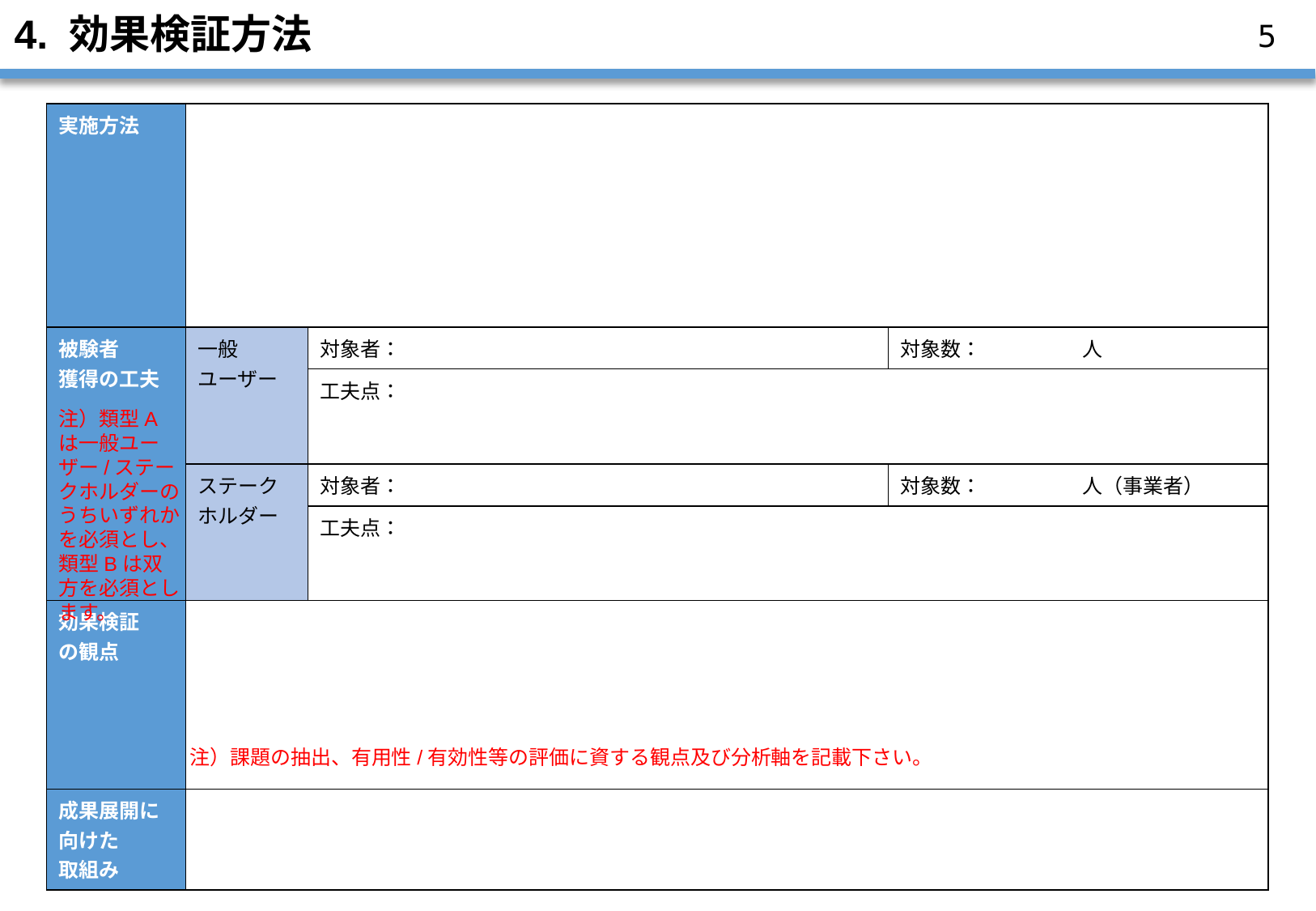

# 4. 効果検証方法
5
| 実施方法 |  |  |  |
| --- | --- | --- | --- |
| 被験者 獲得の工夫 | 一般 ユーザー | 対象者： | 対象数：　　　　　人 |
|  |  | 工夫点： |  |
|  | ステーク ホルダー | 対象者： | 対象数：　　　　　人（事業者） |
|  |  | 工夫点： |  |
| 効果検証 の観点 |  |  |  |
| 成果展開に 向けた 取組み |  |  |  |
注）類型Aは一般ユーザー/ステークホルダーのうちいずれかを必須とし、類型Bは双方を必須とします。
注）課題の抽出、有用性/有効性等の評価に資する観点及び分析軸を記載下さい。